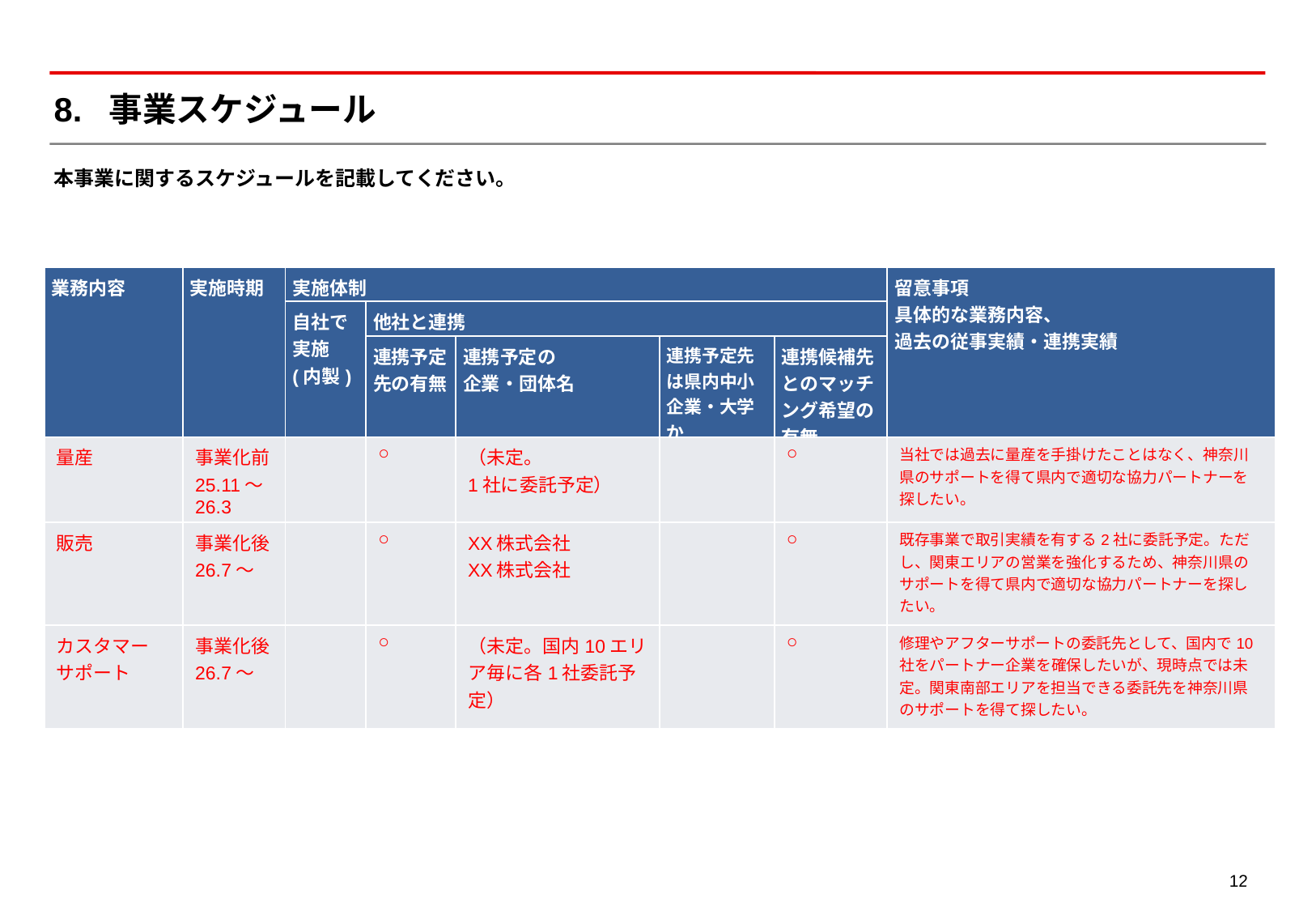

# 8.  事業スケジュール
本事業に関するスケジュールを記載してください。
| 業務内容 | 実施時期 | 実施体制 |  |  |  |  | 留意事項 具体的な業務内容、 過去の従事実績・連携実績 |
| --- | --- | --- | --- | --- | --- | --- | --- |
|  |  | 自社で 実施 (内製) | 他社と連携 |  |  |  |  |
|  |  |  | 連携予定先の有無 | 連携予定の 企業・団体名 | 連携予定先は県内中小企業・大学か | 連携候補先とのマッチング希望の 有無 |  |
| 量産 | 事業化前 25.11～ 26.3 |  | ○ | （未定。 1社に委託予定） |  | ○ | 当社では過去に量産を手掛けたことはなく、神奈川県のサポートを得て県内で適切な協力パートナーを探したい。 |
| 販売 | 事業化後 26.7～ |  | ○ | XX株式会社 XX株式会社 |  | ○ | 既存事業で取引実績を有する2社に委託予定。ただし、関東エリアの営業を強化するため、神奈川県のサポートを得て県内で適切な協力パートナーを探したい。 |
| カスタマー サポート | 事業化後 26.7～ |  | ○ | （未定。国内10エリア毎に各1社委託予定） |  | ○ | 修理やアフターサポートの委託先として、国内で10社をパートナー企業を確保したいが、現時点では未定。関東南部エリアを担当できる委託先を神奈川県のサポートを得て探したい。 |